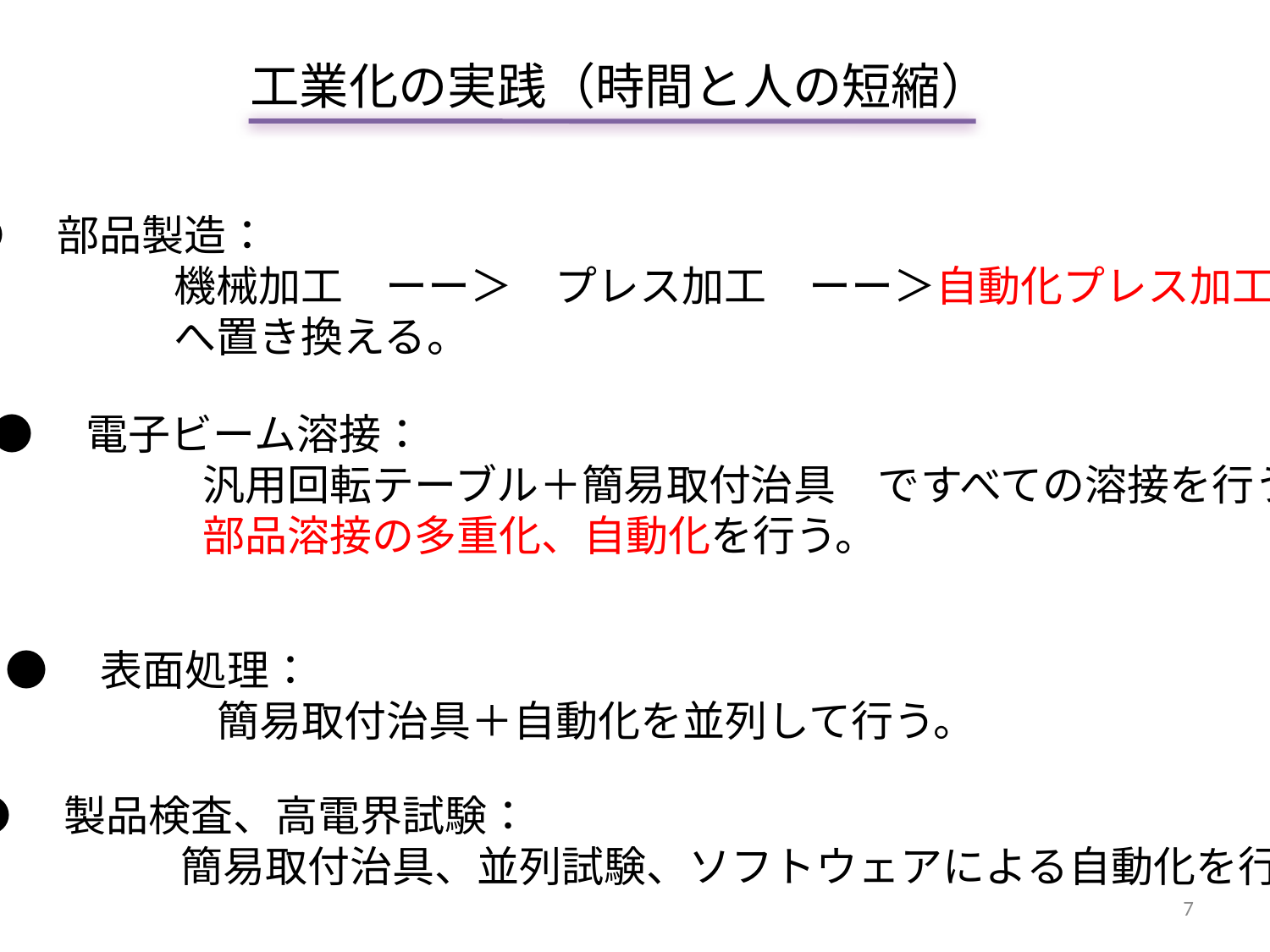

工業化の実践（時間と人の短縮）
●　部品製造：
　　　　　機械加工　ーー＞　プレス加工　ーー＞自動化プレス加工
　　　　　へ置き換える。
●　電子ビーム溶接：
　　　　　汎用回転テーブル＋簡易取付治具　ですべての溶接を行う。
　　　　　部品溶接の多重化、自動化を行う。
●　表面処理：
　　　　　簡易取付治具＋自動化を並列して行う。
●　製品検査、高電界試験：
　　　　　簡易取付治具、並列試験、ソフトウェアによる自動化を行う。
7